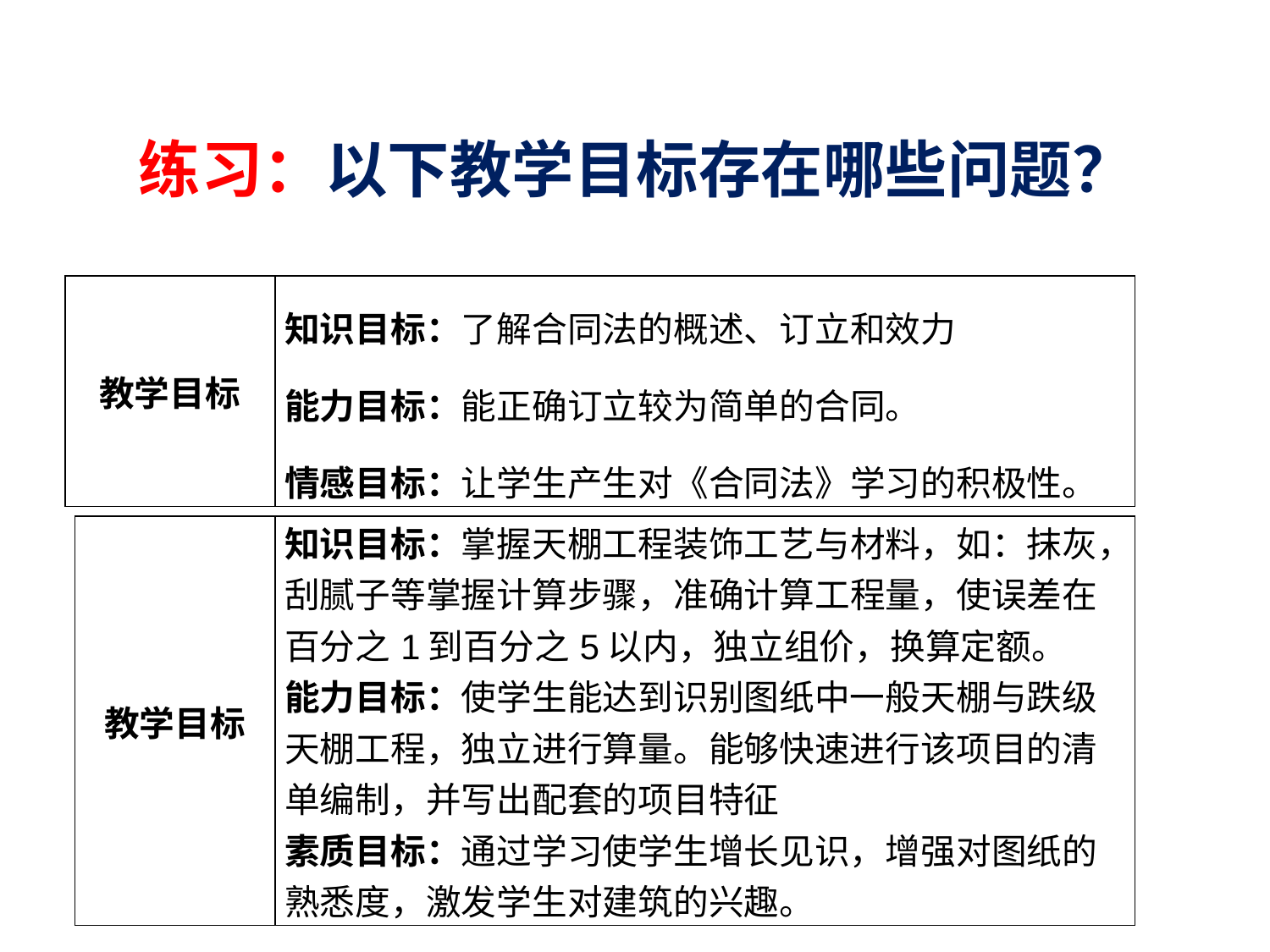

练习：以下教学目标存在哪些问题？
| 教学目标 | 知识目标：了解合同法的概述、订立和效力 能力目标：能正确订立较为简单的合同。 情感目标：让学生产生对《合同法》学习的积极性。 |
| --- | --- |
| 教学目标 | 知识目标：掌握天棚工程装饰工艺与材料，如：抹灰，刮腻子等掌握计算步骤，准确计算工程量，使误差在百分之1到百分之5以内，独立组价，换算定额。 能力目标：使学生能达到识别图纸中一般天棚与跌级天棚工程，独立进行算量。能够快速进行该项目的清单编制，并写出配套的项目特征 素质目标：通过学习使学生增长见识，增强对图纸的熟悉度，激发学生对建筑的兴趣。 |
| --- | --- |